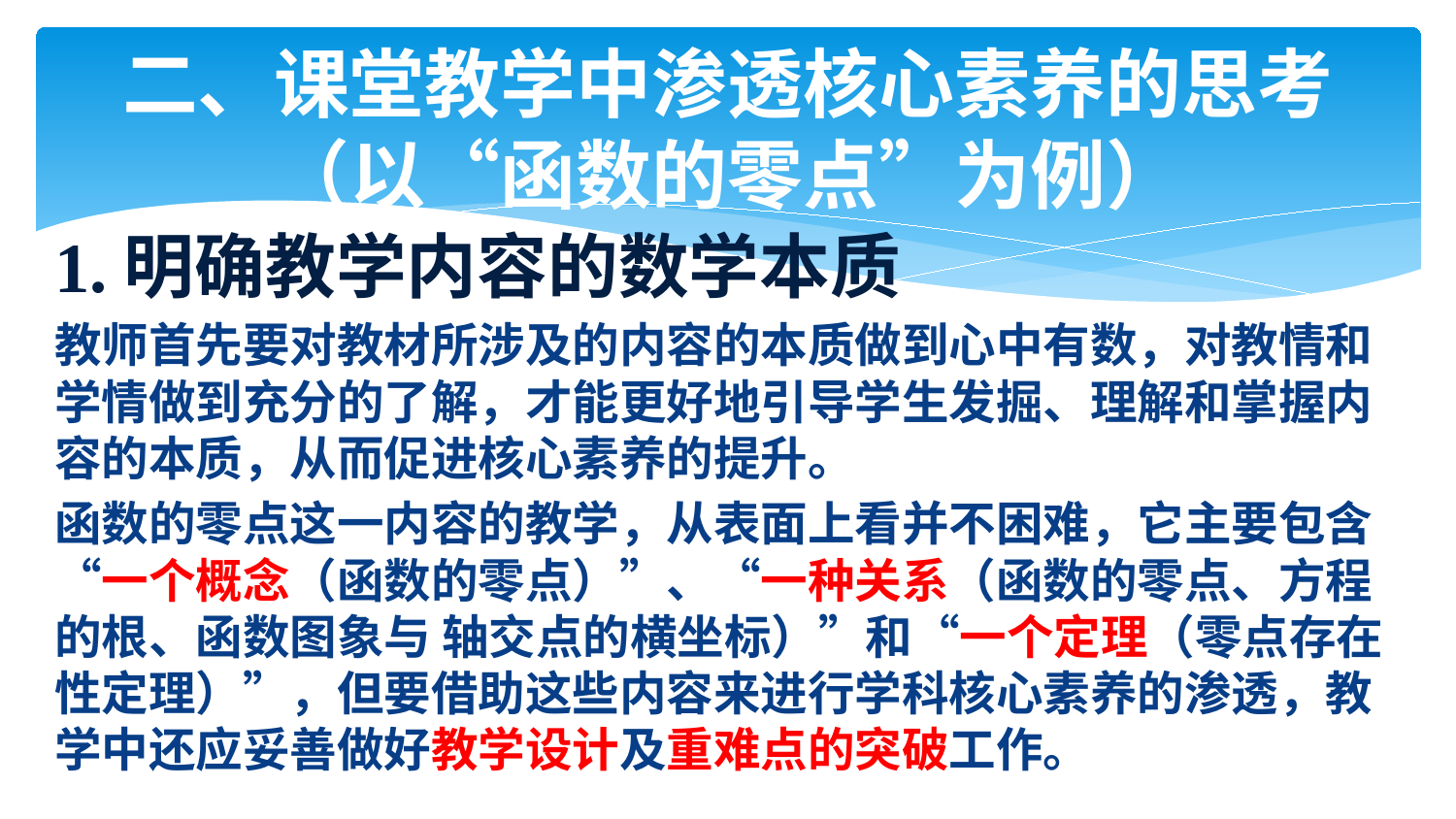

# 二、课堂教学中渗透核心素养的思考（以“函数的零点”为例）
1.明确教学内容的数学本质
教师首先要对教材所涉及的内容的本质做到心中有数，对教情和学情做到充分的了解，才能更好地引导学生发掘、理解和掌握内容的本质，从而促进核心素养的提升。
函数的零点这一内容的教学，从表面上看并不困难，它主要包含“一个概念（函数的零点）”、“一种关系（函数的零点、方程的根、函数图象与 轴交点的横坐标）”和“一个定理（零点存在性定理）”，但要借助这些内容来进行学科核心素养的渗透，教学中还应妥善做好教学设计及重难点的突破工作。